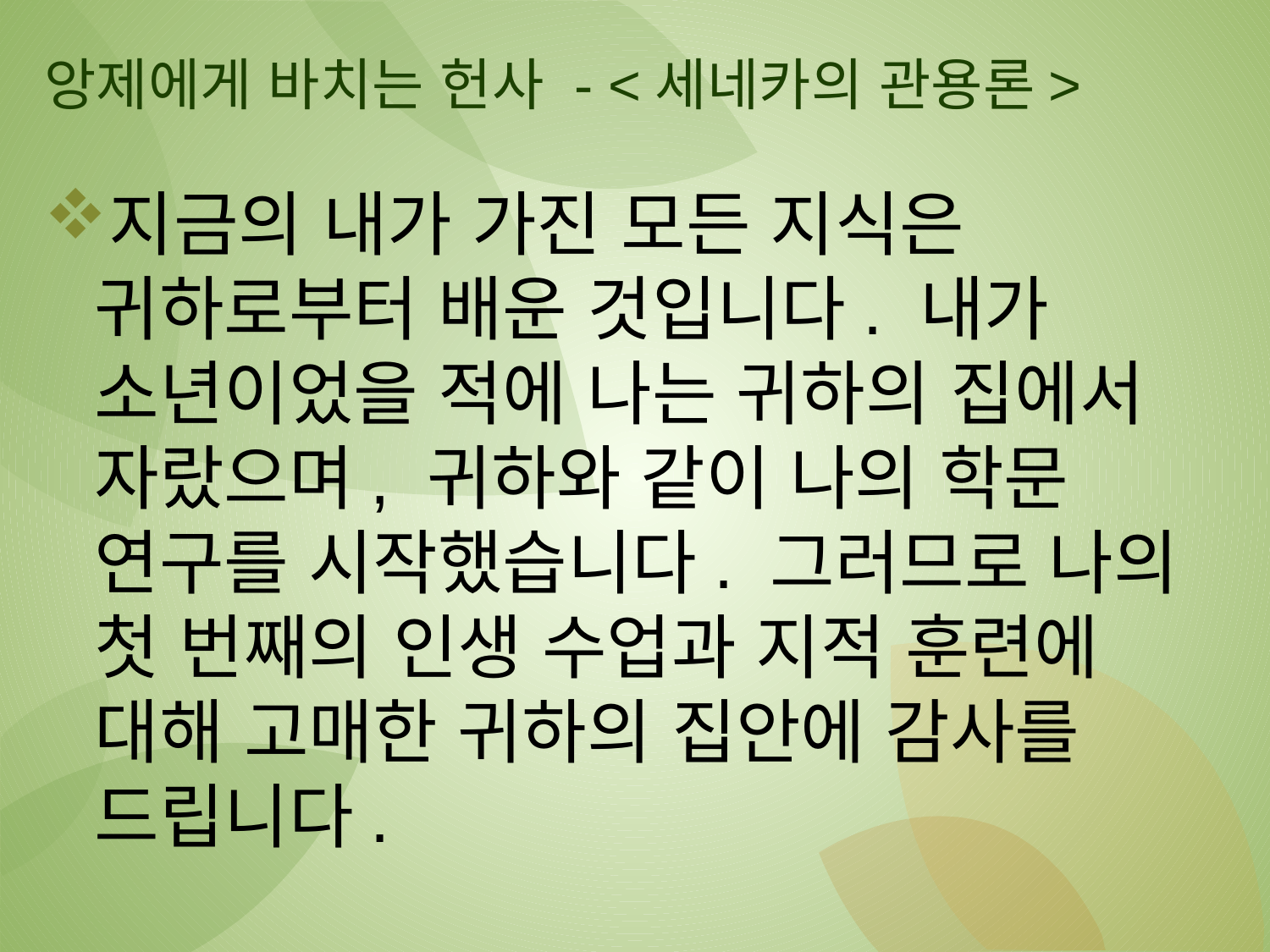

# 앙제에게 바치는 헌사 - <세네카의 관용론>
지금의 내가 가진 모든 지식은 귀하로부터 배운 것입니다. 내가 소년이었을 적에 나는 귀하의 집에서 자랐으며, 귀하와 같이 나의 학문 연구를 시작했습니다. 그러므로 나의 첫 번째의 인생 수업과 지적 훈련에 대해 고매한 귀하의 집안에 감사를 드립니다.